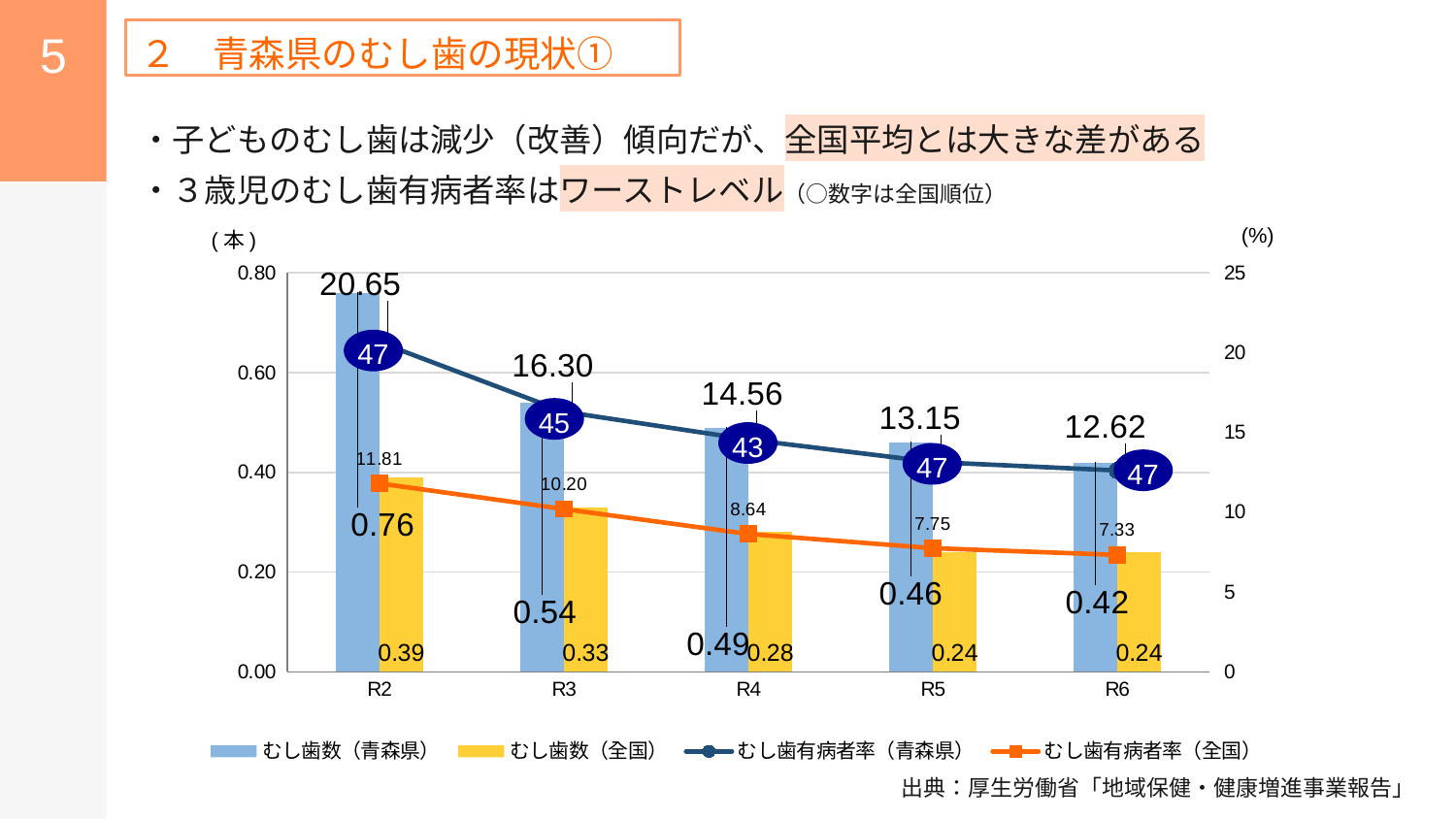

5
２　青森県のむし歯の現状①
・子どものむし歯は減少（改善）傾向だが、全国平均とは大きな差がある
・３歳児のむし歯有病者率はワーストレベル（○数字は全国順位）
(%)
(本)

### Chart

| Category | むし歯数（青森県） | むし歯数（全国） | むし歯有病者率（青森県） | むし歯有病者率（全国） |
|---|---|---|---|---|
| R2 | 0.76 | 0.39 | 20.65 | 11.81 |
| R3 | 0.54 | 0.33 | 16.3 | 10.2 |
| R4 | 0.49 | 0.28 | 14.56 | 8.64 |
| R5 | 0.46 | 0.24 | 13.15 | 7.75 |
| R6 | 0.42 | 0.24 | 12.62 | 7.33 |
出典：厚生労働省「地域保健・健康増進事業報告」
47
45
43
47
47